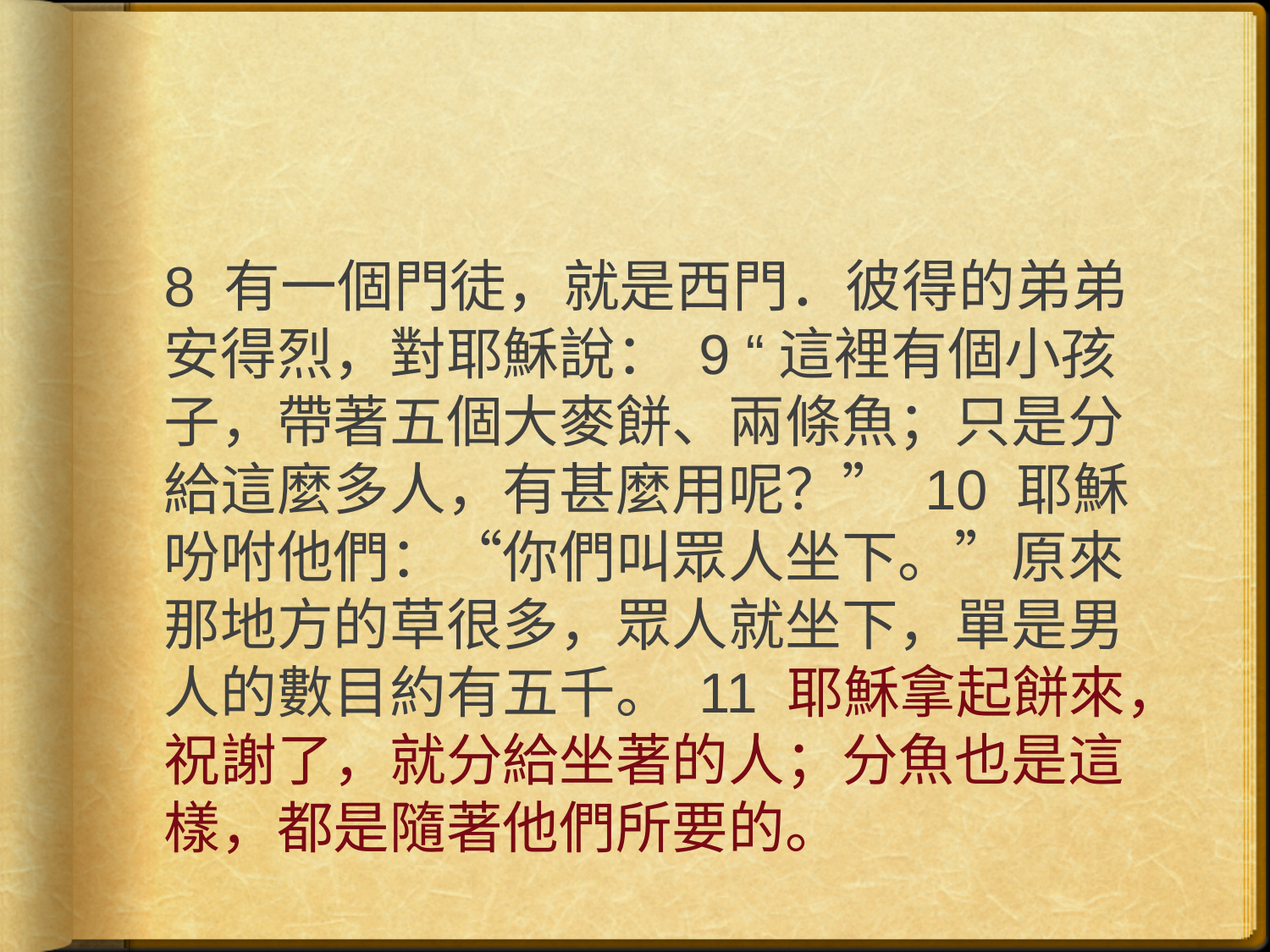

#

8 有一個門徒，就是西門．彼得的弟弟安得烈，對耶穌說： 9 “這裡有個小孩子，帶著五個大麥餅、兩條魚；只是分給這麼多人，有甚麼用呢？” 10 耶穌吩咐他們：“你們叫眾人坐下。”原來那地方的草很多，眾人就坐下，單是男人的數目約有五千。 11 耶穌拿起餅來，祝謝了，就分給坐著的人；分魚也是這樣，都是隨著他們所要的。